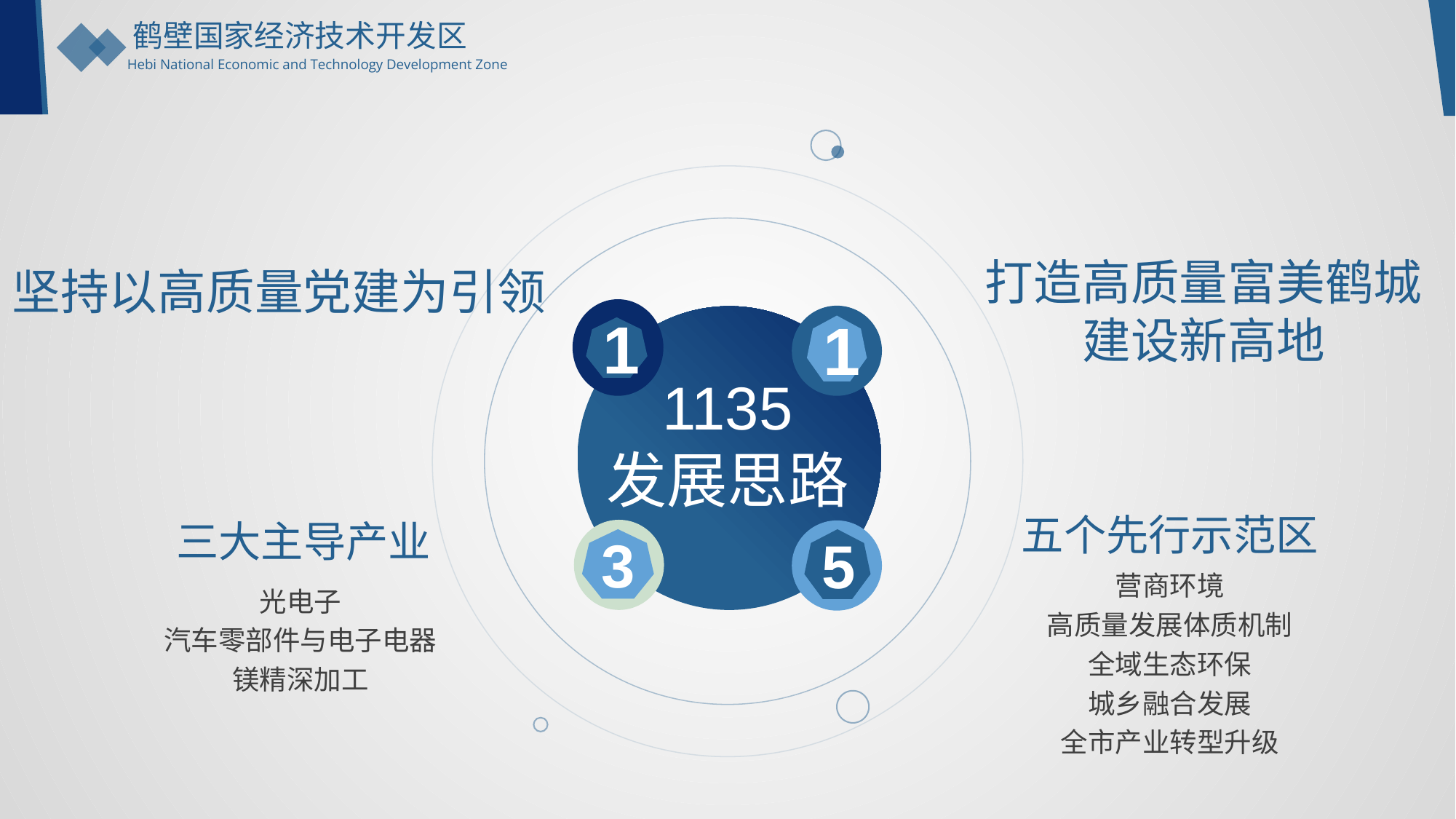

鹤壁国家经济技术开发区
Hebi National Economic and Technology Development Zone

打造高质量富美鹤城建设新高地
坚持以高质量党建为引领

1
1
1135
发展思路
五个先行示范区
三大主导产业

3
5
营商环境
高质量发展体质机制
全域生态环保
城乡融合发展
全市产业转型升级
光电子
汽车零部件与电子电器
镁精深加工